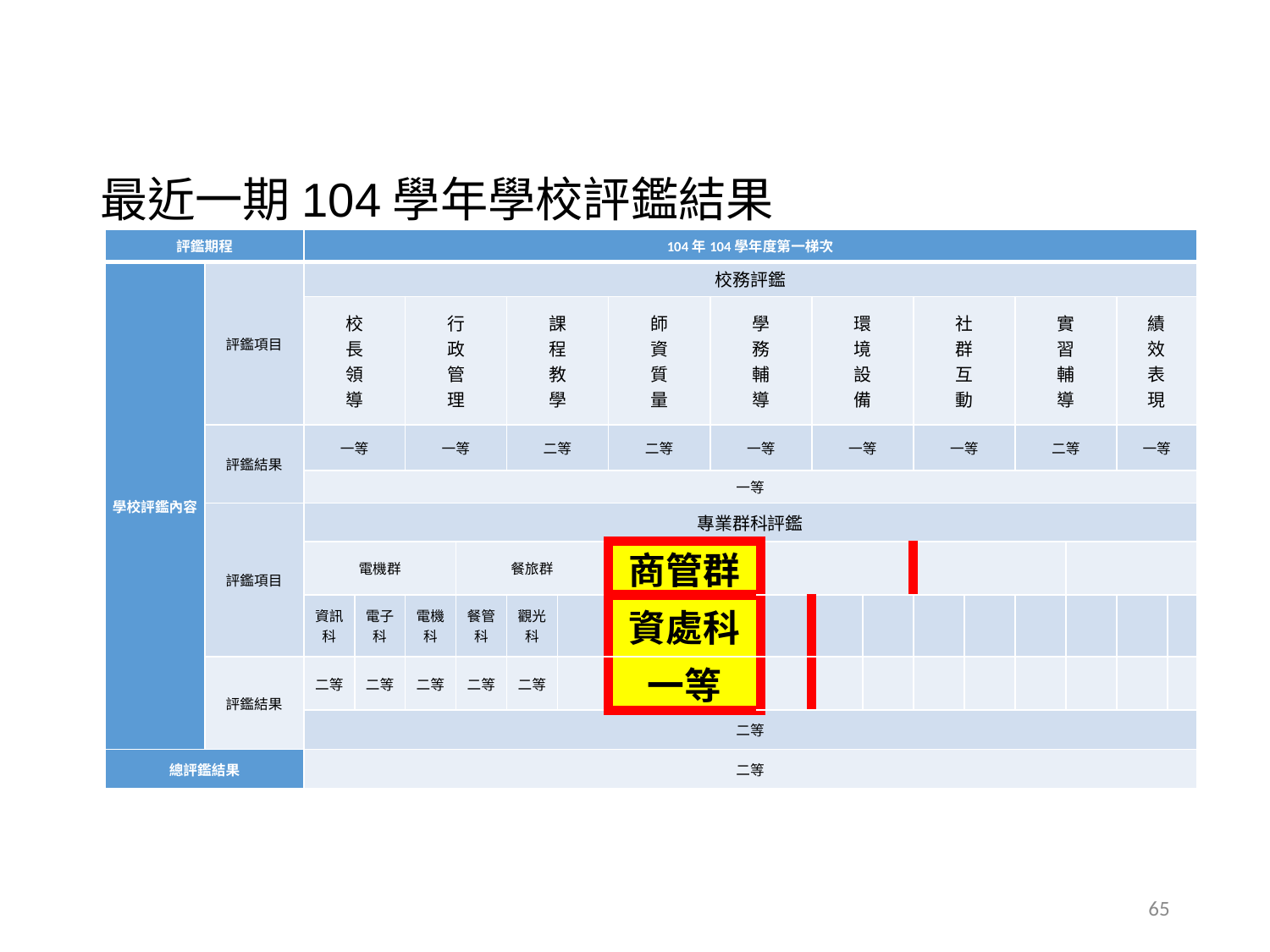

# 最近一期104學年學校評鑑結果
| 評鑑期程 |  | 104年104學年度第一梯次 |  |  |  |  |  |  |  |  |  |  |  |  |  |  |  |  |
| --- | --- | --- | --- | --- | --- | --- | --- | --- | --- | --- | --- | --- | --- | --- | --- | --- | --- | --- |
| 學校評鑑內容 | 評鑑項目 | 校務評鑑 |  |  |  |  |  |  |  |  |  |  |  |  |  |  |  |  |
|  |  | 校 長 領 導 |  | 行 政 管 理 |  | 課 程 教 學 |  | 師 資 質 量 | 學 務 輔 導 |  | 環 境 設 備 |  | 社 群 互 動 |  | 實 習 輔 導 |  | 績 效 表 現 |  |
|  | 評鑑結果 | 一等 |  | 一等 |  | 二等 |  | 二等 | 一等 |  | 一等 |  | 一等 |  | 二等 |  | 一等 |  |
|  |  | 一等 |  |  |  |  |  |  |  |  |  |  |  |  |  |  |  |  |
|  | 評鑑項目 | 專業群科評鑑 |  |  |  |  |  |  |  |  |  |  |  |  |  |  |  |  |
|  |  | 電機群 |  |  | 餐旅群 |  |  | 商管群 |  |  |  |  |  |  |  |  |  |  |
|  |  | 資訊科 | 電子科 | 電機科 | 餐管科 | 觀光科 |  | 資處科 |  |  |  |  |  |  |  |  |  |  |
|  | 評鑑結果 | 二等 | 二等 | 二等 | 二等 | 二等 |  | 一等 |  |  |  |  |  |  |  |  |  |  |
|  |  | 二等 |  |  |  |  |  |  |  |  |  |  |  |  |  |  |  |  |
| 總評鑑結果 |  | 二等 |  |  |  |  |  |  |  |  |  |  |  |  |  |  |  |  |
65